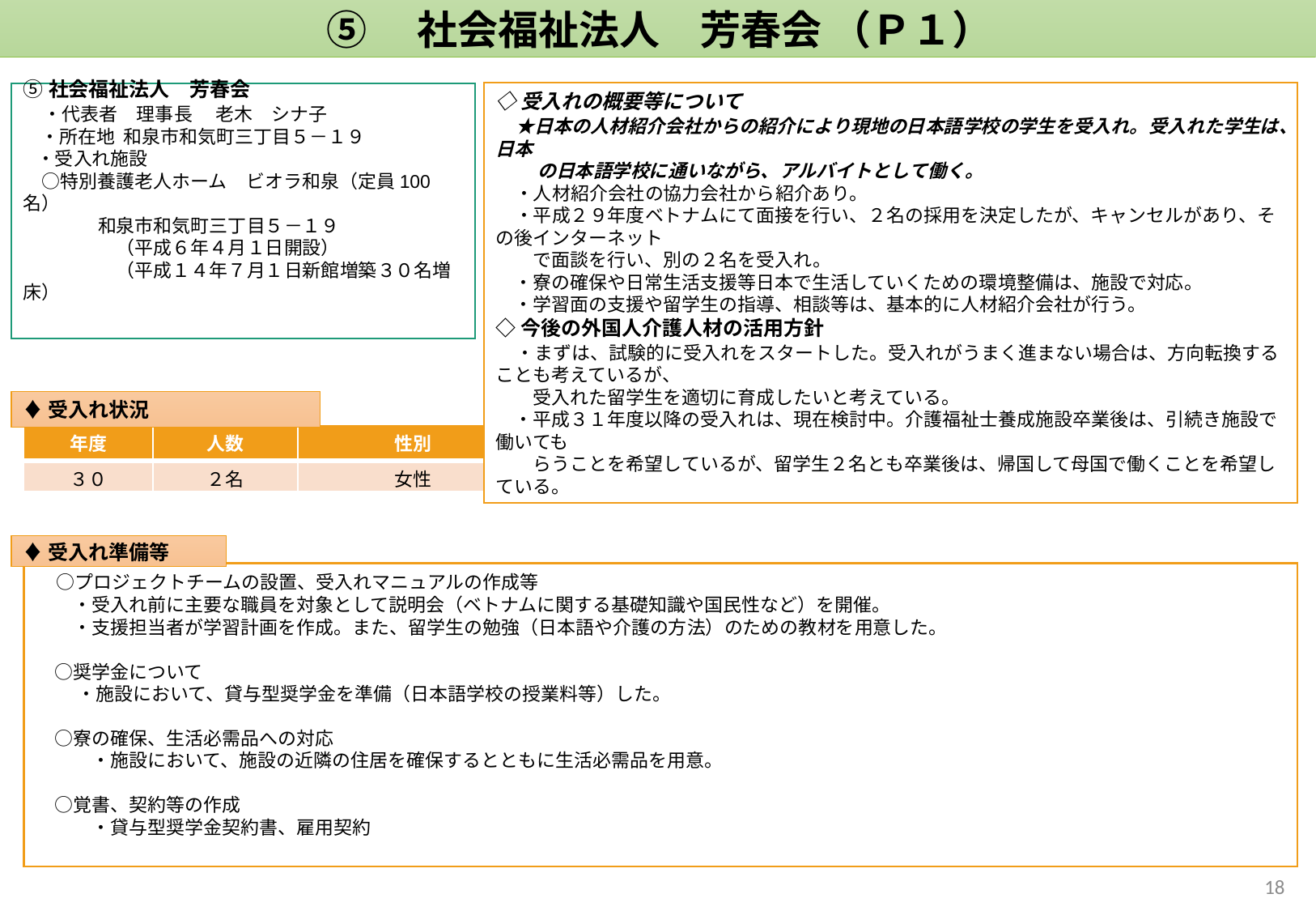

⑤　社会福祉法人　芳春会 （Ｐ１）
◇受入れの概要等について
　★日本の人材紹介会社からの紹介により現地の日本語学校の学生を受入れ。受入れた学生は、日本
　　 の日本語学校に通いながら、アルバイトとして働く。
　・人材紹介会社の協力会社から紹介あり。
　・平成２９年度ベトナムにて面接を行い、２名の採用を決定したが、キャンセルがあり、その後インターネット
　　で面談を行い、別の２名を受入れ。
　・寮の確保や日常生活支援等日本で生活していくための環境整備は、施設で対応。
　・学習面の支援や留学生の指導、相談等は、基本的に人材紹介会社が行う。
◇今後の外国人介護人材の活用方針
　・まずは、試験的に受入れをスタートした。受入れがうまく進まない場合は、方向転換することも考えているが、
　　受入れた留学生を適切に育成したいと考えている。
　・平成３１年度以降の受入れは、現在検討中。介護福祉士養成施設卒業後は、引続き施設で働いても
　　らうことを希望しているが、留学生２名とも卒業後は、帰国して母国で働くことを希望している。

⑤社会福祉法人　芳春会
　・代表者　理事長 　老木　シナ子
   ・所在地  和泉市和気町三丁目５－１９
  ・受入れ施設
　○特別養護老人ホーム　ビオラ和泉（定員100名）
　　　　和泉市和気町三丁目５－１９
　　　　　（平成６年４月１日開設）
　　　　　（平成１４年７月１日新館増築３０名増床）

♦受入れ状況
| 年度 | 人数 | 性別 | 受入れ国 | 配置状況 | 備考 |
| --- | --- | --- | --- | --- | --- |
| ３０ | ２名 | 女性 | ベトナム | ２階３階フロアーに各１人 |  |
♦受入れ準備等
　○プロジェクトチームの設置、受入れマニュアルの作成等
　　・受入れ前に主要な職員を対象として説明会（ベトナムに関する基礎知識や国民性など）を開催。
　　・支援担当者が学習計画を作成。また、留学生の勉強（日本語や介護の方法）のための教材を用意した。

　○奨学金について
　 　・施設において、貸与型奨学金を準備（日本語学校の授業料等）した。

　○寮の確保、生活必需品への対応
　　　・施設において、施設の近隣の住居を確保するとともに生活必需品を用意。

　○覚書、契約等の作成
　　　・貸与型奨学金契約書、雇用契約

18